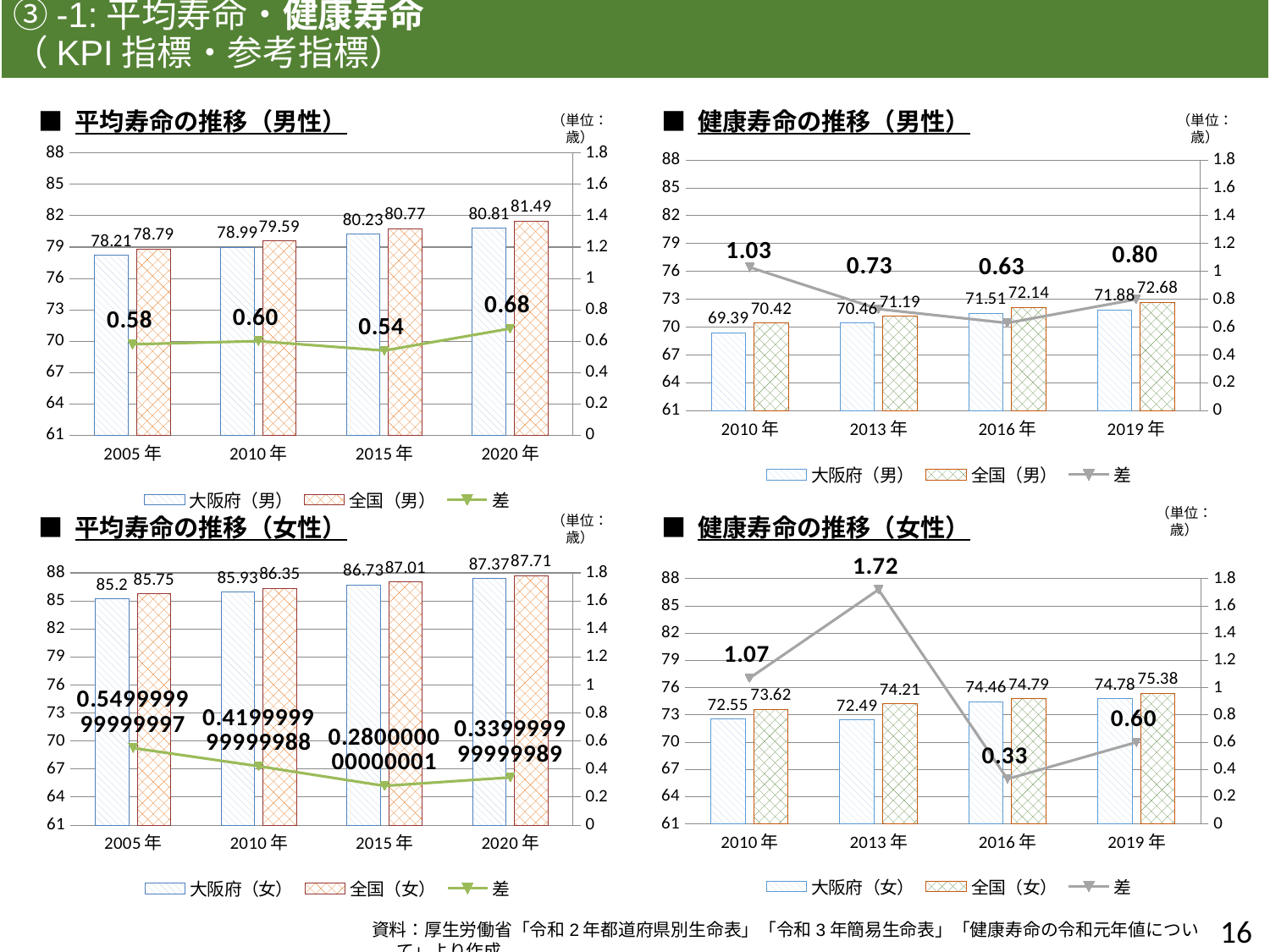

Ⅱ　人口減少・超高齢化社会でも持続可能な地域づくり
③-1:平均寿命・健康寿命　　　　　　　　　　　　　　　　　　　　　（KPI指標・参考指標）
■ 平均寿命の推移（男性）
■ 健康寿命の推移（男性）
（単位：歳）
（単位：歳）

### Chart

| Category | 大阪府（男） | 全国（男） | 差 |
|---|---|---|---|
| 2005年 | 78.21 | 78.79 | 0.5800000000000125 |
| 2010年 | 78.99 | 79.59 | 0.6000000000000085 |
| 2015年 | 80.23 | 80.77 | 0.539999999999992 |
| 2020年 | 80.81 | 81.49 | 0.6799999999999926 |

### Chart

| Category | 大阪府（男） | 全国（男） | 差 |
|---|---|---|---|
| 2010年 | 69.39 | 70.42 | 1.0300000000000011 |
| 2013年 | 70.46 | 71.19 | 0.730000000000004 |
| 2016年 | 71.51 | 72.14 | 0.6299999999999955 |
| 2019年 | 71.88 | 72.68 | 0.8000000000000114 |
■ 平均寿命の推移（女性）
■ 健康寿命の推移（女性）
（単位：歳）
（単位：歳）

### Chart

| Category | 大阪府（女） | 全国（女） | 差 |
|---|---|---|---|
| 2005年 | 85.2 | 85.75 | 0.5499999999999972 |
| 2010年 | 85.93 | 86.35 | 0.4199999999999875 |
| 2015年 | 86.73 | 87.01 | 0.28000000000000114 |
| 2020年 | 87.37 | 87.71 | 0.3399999999999892 |

### Chart

| Category | 大阪府（女） | 全国（女） | 差 |
|---|---|---|---|
| 2010年 | 72.55 | 73.62 | 1.0700000000000074 |
| 2013年 | 72.49 | 74.21 | 1.7199999999999989 |
| 2016年 | 74.46 | 74.79 | 0.3300000000000125 |
| 2019年 | 74.78 | 75.38 | 0.5999999999999943 |
16
資料：厚生労働省「令和2年都道府県別生命表」「令和3年簡易生命表」「健康寿命の令和元年値について」より作成